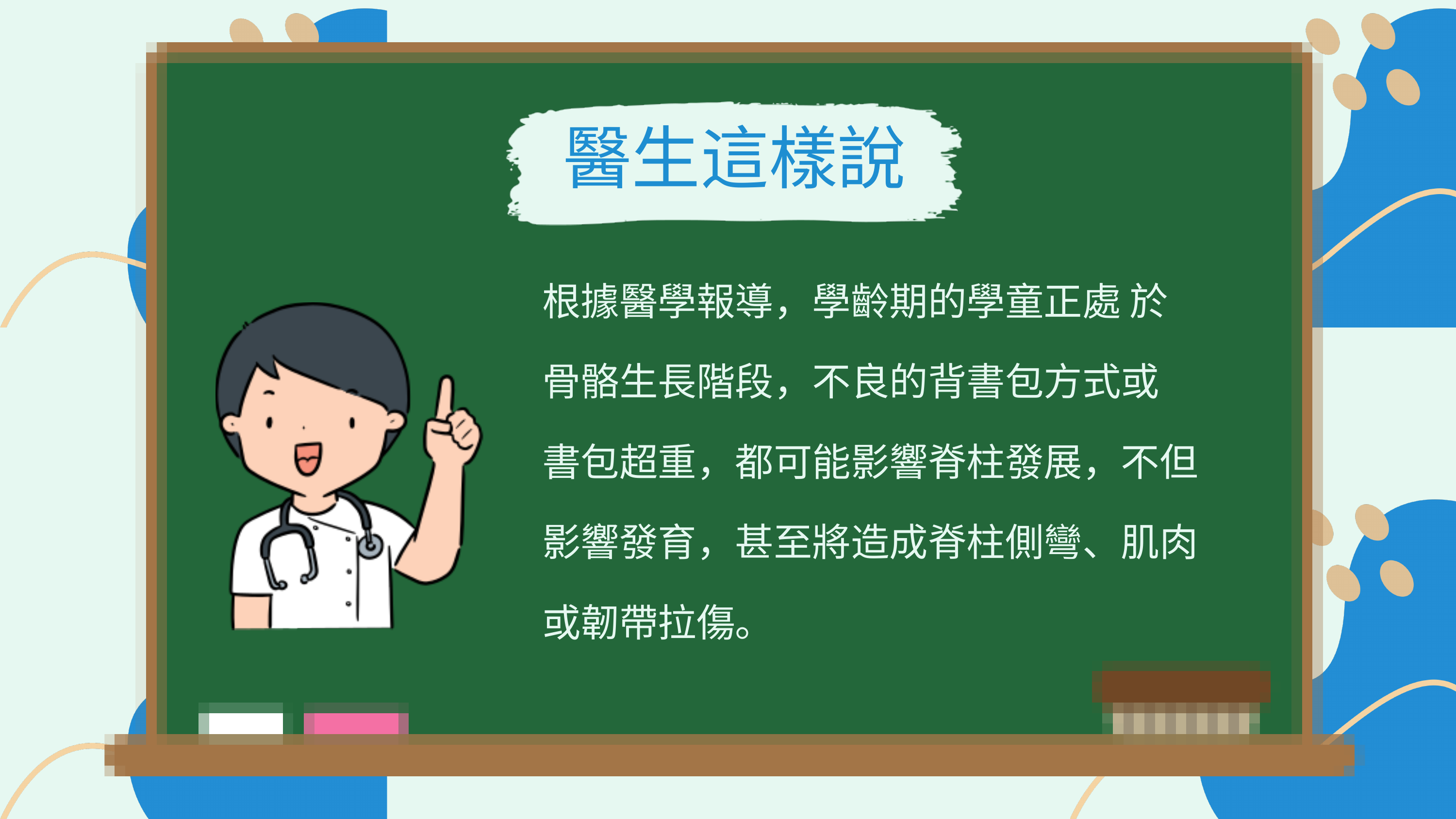

醫生這樣說

根據醫學報導，學齡期的學童正處 於骨骼生長階段，不良的背書包方式或 書包超重，都可能影響脊柱發展，不但 影響發育，甚至將造成脊柱側彎、肌肉 或韌帶拉傷。